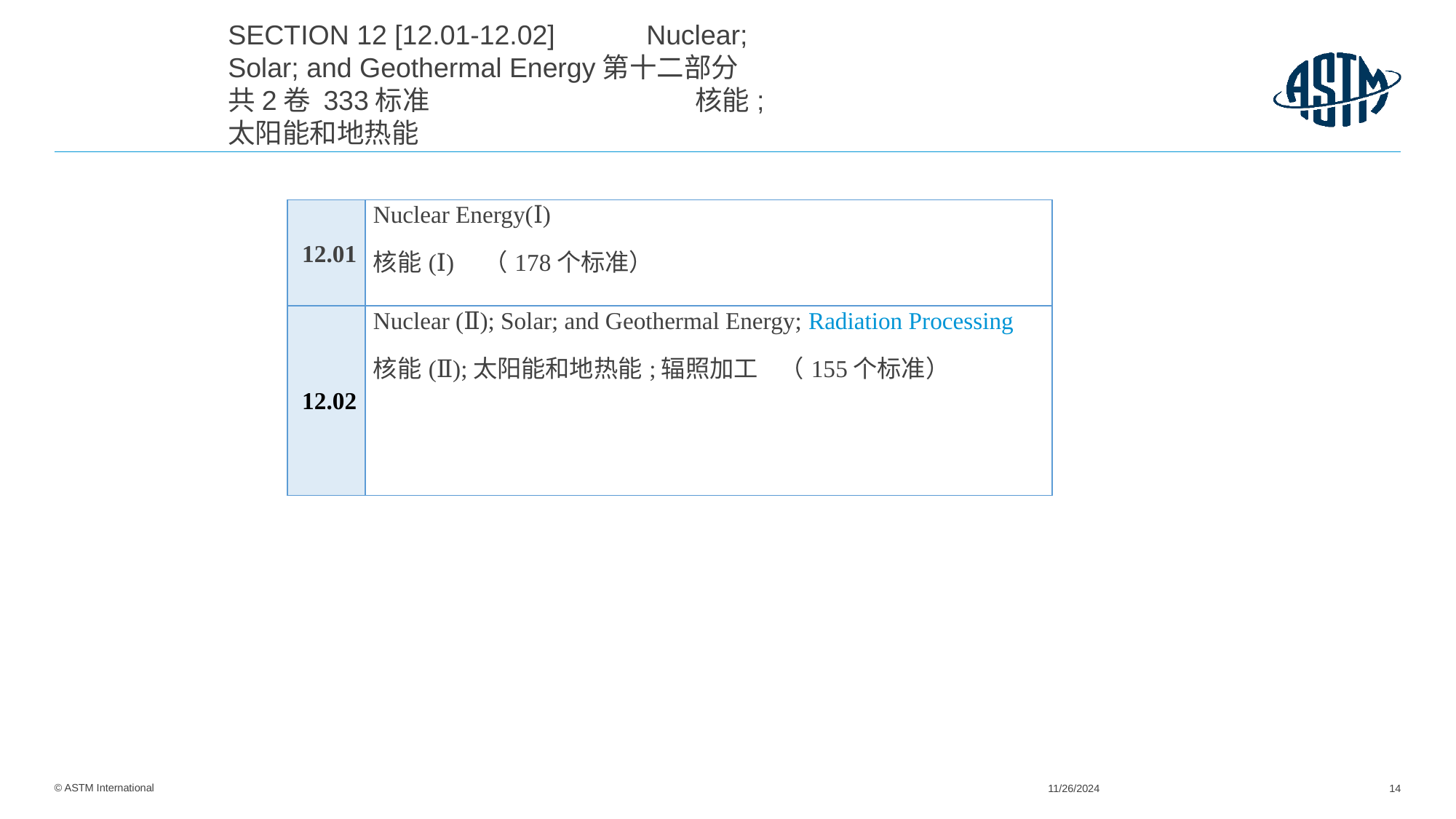

SECTION 12 [12.01-12.02]            Nuclear; Solar; and Geothermal Energy第十二部分 共2卷 333标准                                           核能;太阳能和地热能
| 12.01 | Nuclear Energy(Ⅰ) 核能(Ⅰ) （178个标准） |
| --- | --- |
| 12.02 | Nuclear (Ⅱ); Solar; and Geothermal Energy; Radiation Processing 核能(Ⅱ);太阳能和地热能;辐照加工 （155个标准） |
11/26/2024
14